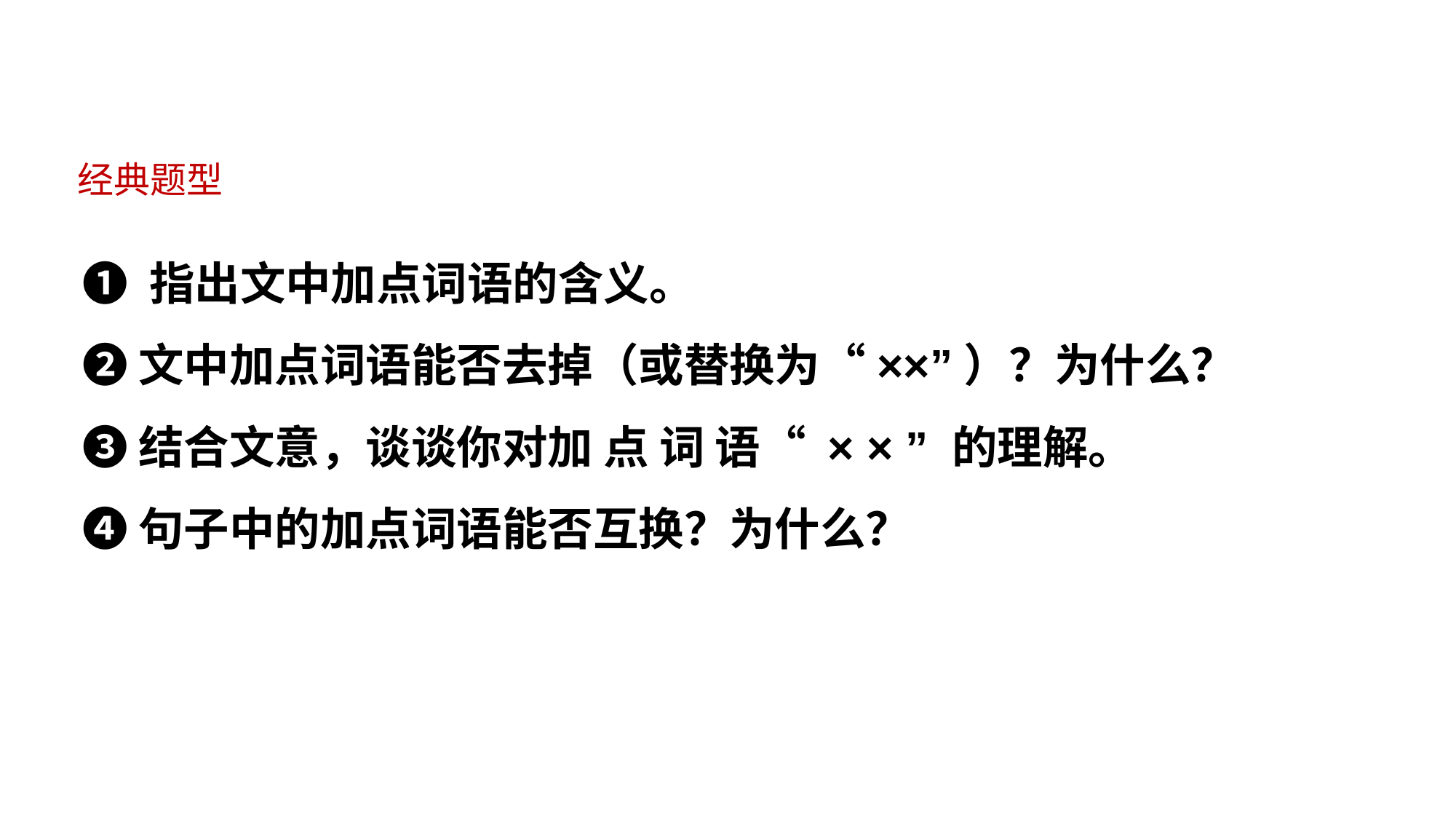

经典题型
❶ 指出文中加点词语的含义。
❷ 文中加点词语能否去掉（或替换为“××”）？为什么？
❸ 结合文意，谈谈你对加 点 词 语“ × × ” 的理解。
❹ 句子中的加点词语能否互换？为什么？